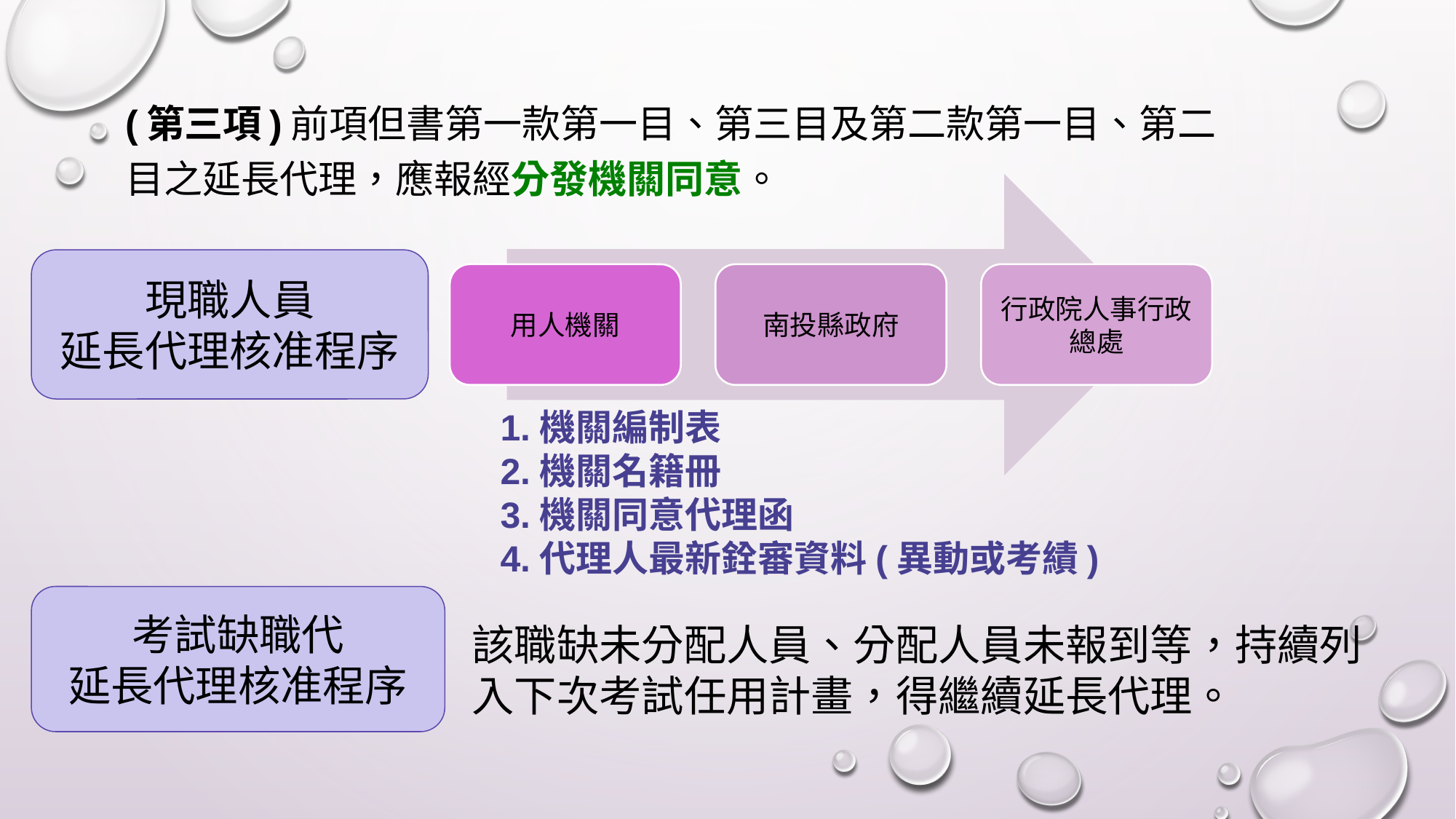

(第三項)前項但書第一款第一目、第三目及第二款第一目、第二目之延長代理，應報經分發機關同意。

用人機關
南投縣政府
行政院人事行政總處
現職人員
延長代理核准程序
1.機關編制表
2.機關名籍冊
3.機關同意代理函
4.代理人最新銓審資料(異動或考績)
考試缺職代
延長代理核准程序
該職缺未分配人員、分配人員未報到等，持續列入下次考試任用計畫，得繼續延長代理。